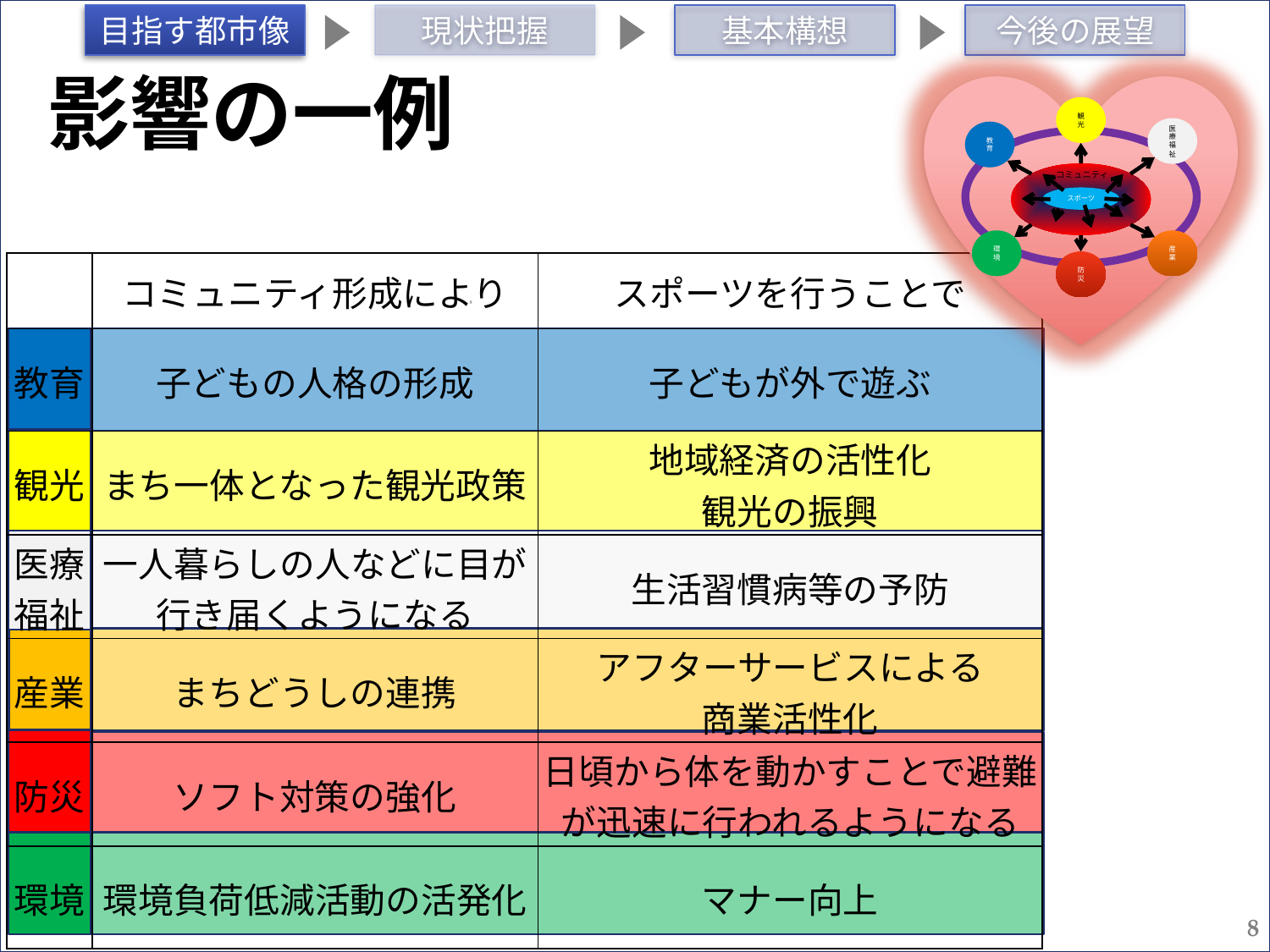

# 影響の一例

観光
医療
福祉
教育

コミュニティ

スポーツ
環境
産業
防災
|  | コミュニティ形成により | スポーツを行うことで |
| --- | --- | --- |
| 教育 | 子どもの人格の形成 | 子どもが外で遊ぶ |
| 観光 | まち一体となった観光政策 | 地域経済の活性化 観光の振興 |
| 医療福祉 | 一人暮らしの人などに目が行き届くようになる | 生活習慣病等の予防 |
| 産業 | まちどうしの連携 | アフターサービスによる 商業活性化 |
| 防災 | ソフト対策の強化 | 日頃から体を動かすことで避難が迅速に行われるようになる |
| 環境 | 環境負荷低減活動の活発化 | マナー向上 |
8

8